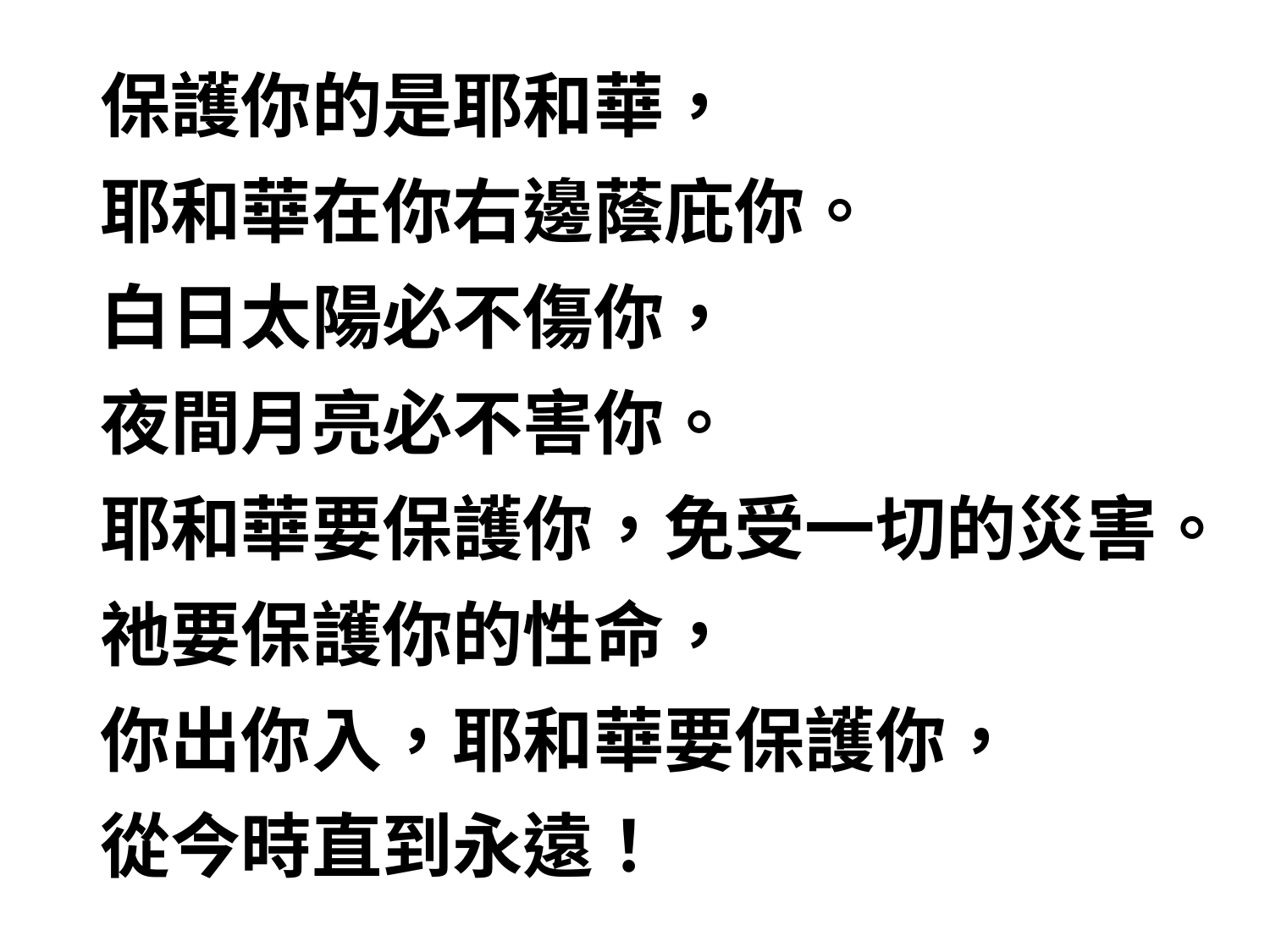

保護你的是耶和華，
耶和華在你右邊蔭庇你。
白日太陽必不傷你，
夜間月亮必不害你。
耶和華要保護你，免受一切的災害。
祂要保護你的性命，
你出你入，耶和華要保護你，
從今時直到永遠！